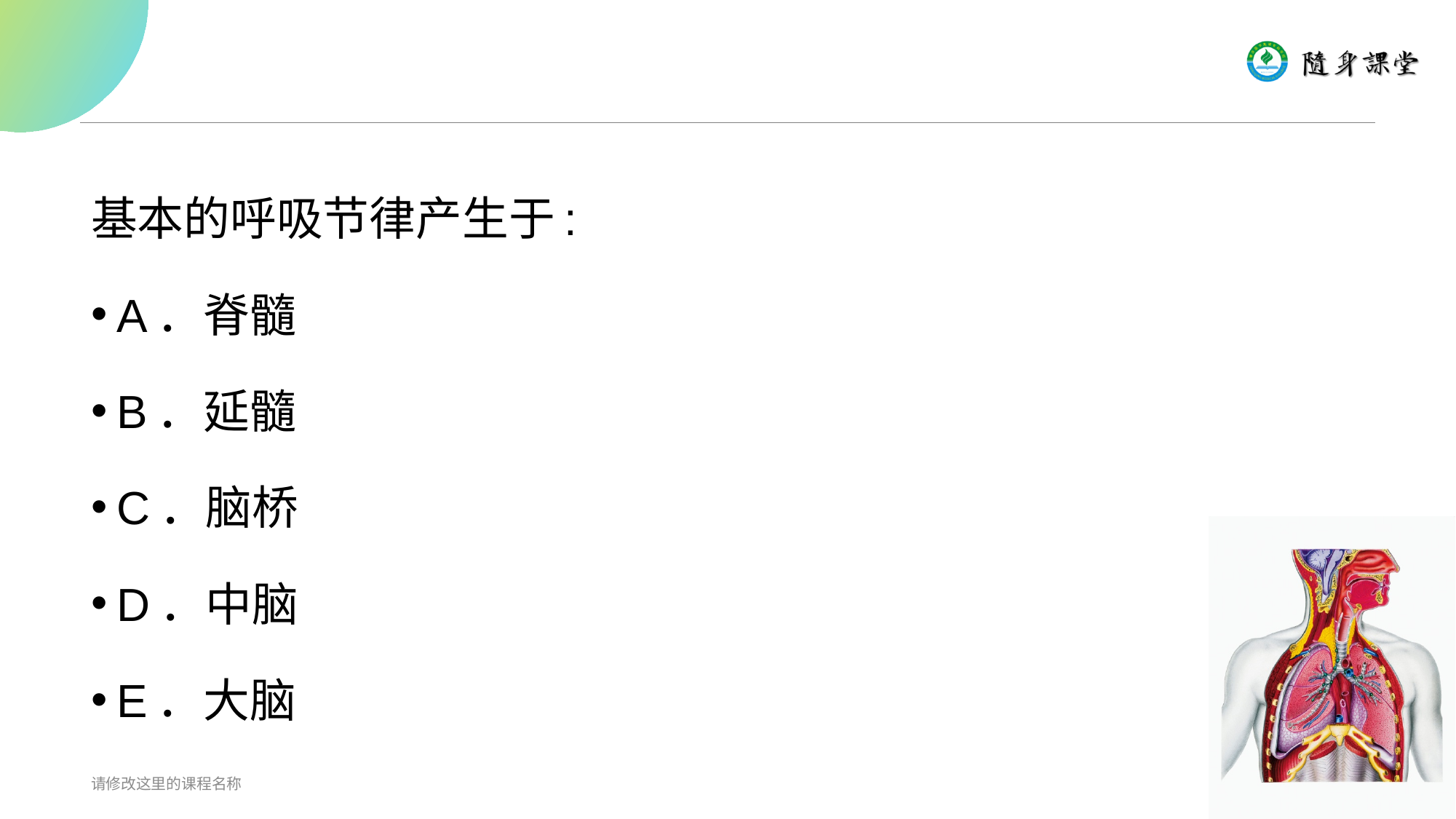

#
基本的呼吸节律产生于:
A．脊髓
B．延髓
C．脑桥
D．中脑
E．大脑
请修改这里的课程名称
100